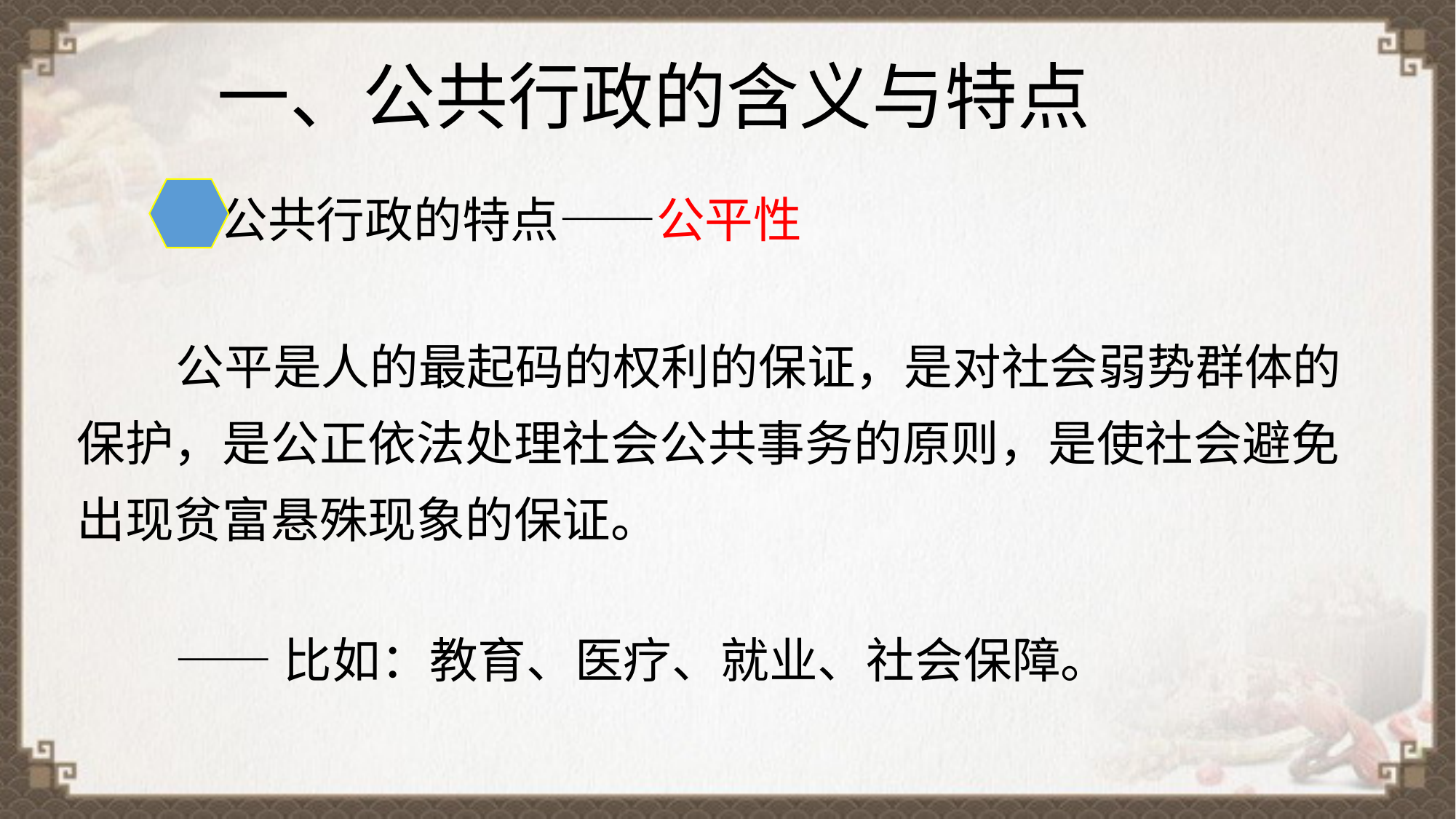

一、公共行政的含义与特点
       公共行政的特点——公平性

   公平是人的最起码的权利的保证，是对社会弱势群体的保护，是公正依法处理社会公共事务的原则，是使社会避免出现贫富悬殊现象的保证。

    ——比如：教育、医疗、就业、社会保障。